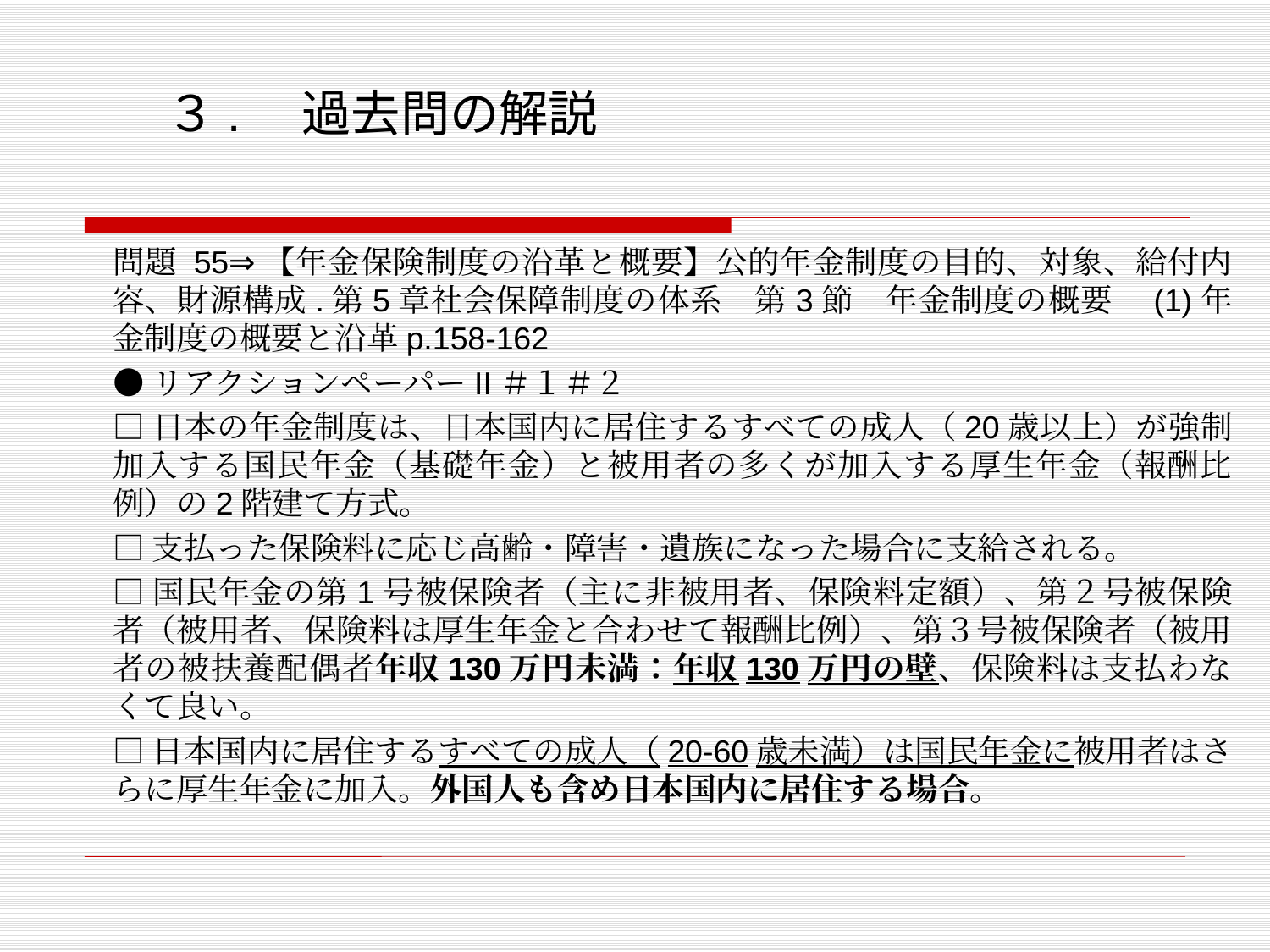

# ３.　過去問の解説
問題 55⇒【年金保険制度の沿革と概要】公的年金制度の目的、対象、給付内容、財源構成.第5章社会保障制度の体系　第3節　年金制度の概要　(1)年金制度の概要と沿革p.158-162
●リアクションペーパーII＃１＃２
□日本の年金制度は、日本国内に居住するすべての成人（20歳以上）が強制加入する国民年金（基礎年金）と被用者の多くが加入する厚生年金（報酬比例）の2階建て方式。
□支払った保険料に応じ高齢・障害・遺族になった場合に支給される。
□国民年金の第1号被保険者（主に非被用者、保険料定額）、第２号被保険者（被用者、保険料は厚生年金と合わせて報酬比例）、第３号被保険者（被用者の被扶養配偶者年収130万円未満：年収130万円の壁、保険料は支払わなくて良い。
□日本国内に居住するすべての成人（20-60歳未満）は国民年金に被用者はさらに厚生年金に加入。外国人も含め日本国内に居住する場合。